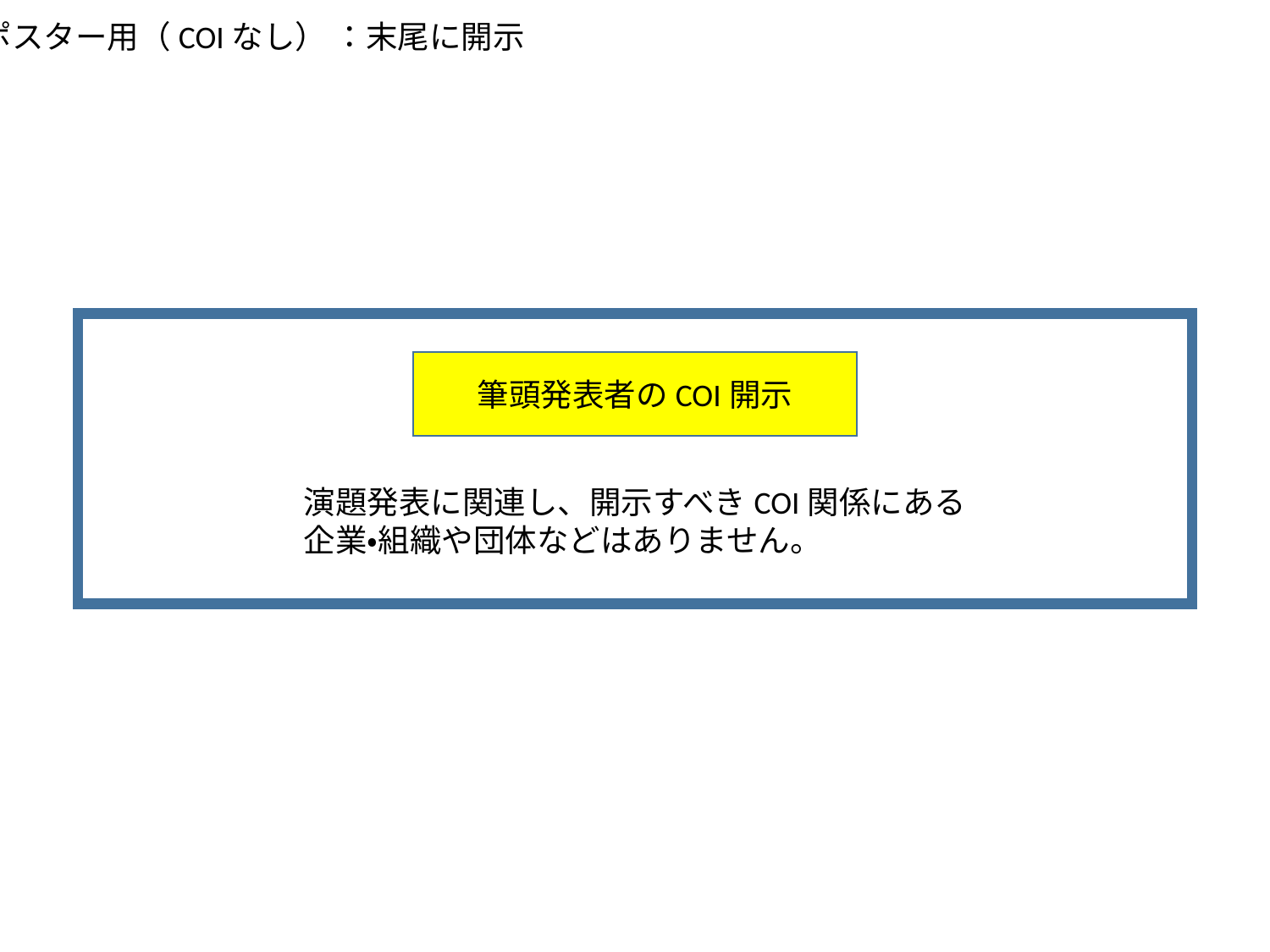

ポスター用（COIなし） ：末尾に開示

筆頭発表者のCOI開示
演題発表に関連し、開示すべきCOI関係にある
企業・組織や団体などはありません。